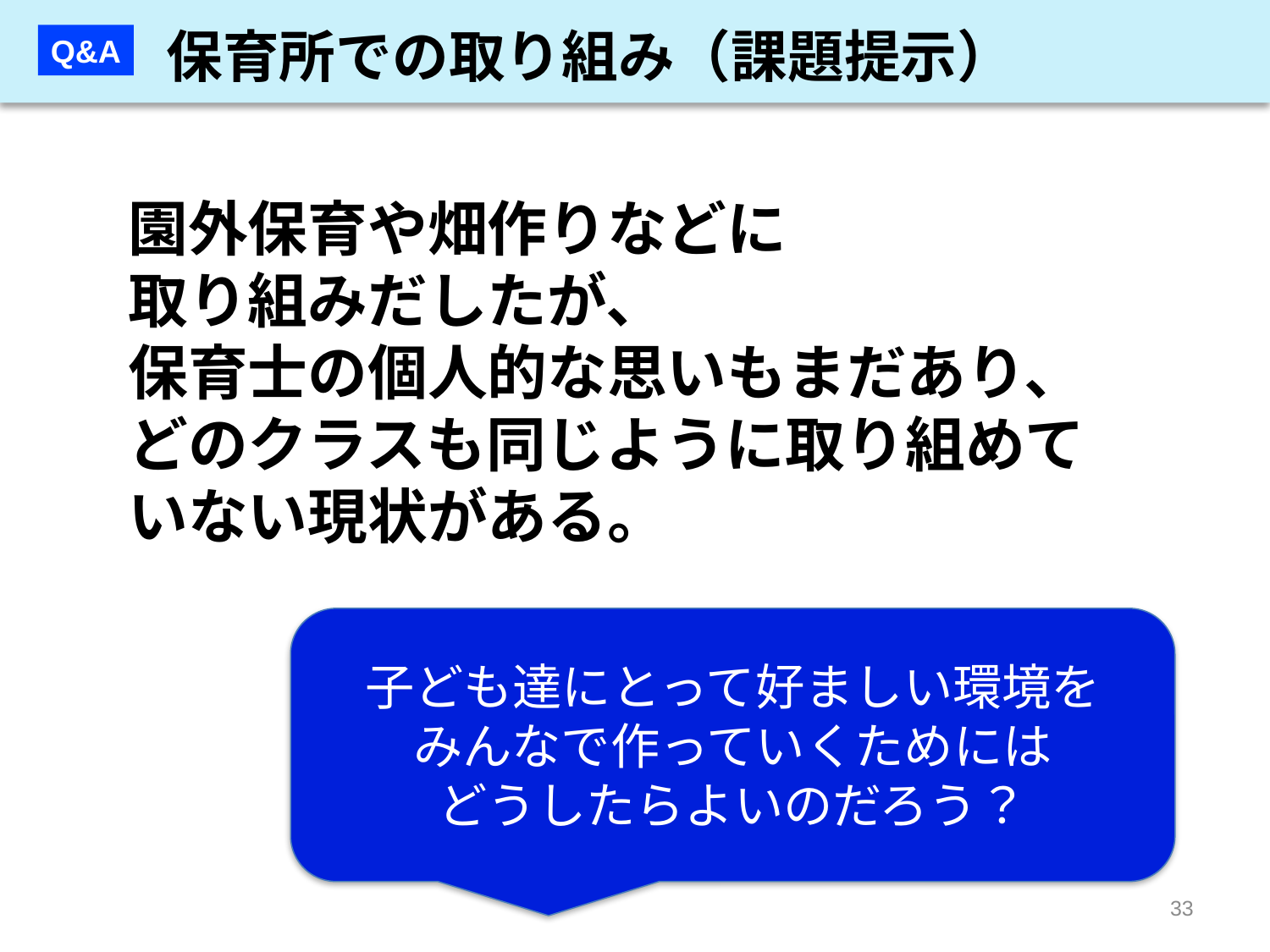

保育所での取り組み（課題提示）
Q&A
# 園外保育や畑作りなどに 取り組みだしたが、 保育士の個人的な思いもまだあり、 どのクラスも同じように取り組めて いない現状がある。
子ども達にとって好ましい環境を
みんなで作っていくためには
どうしたらよいのだろう？
33